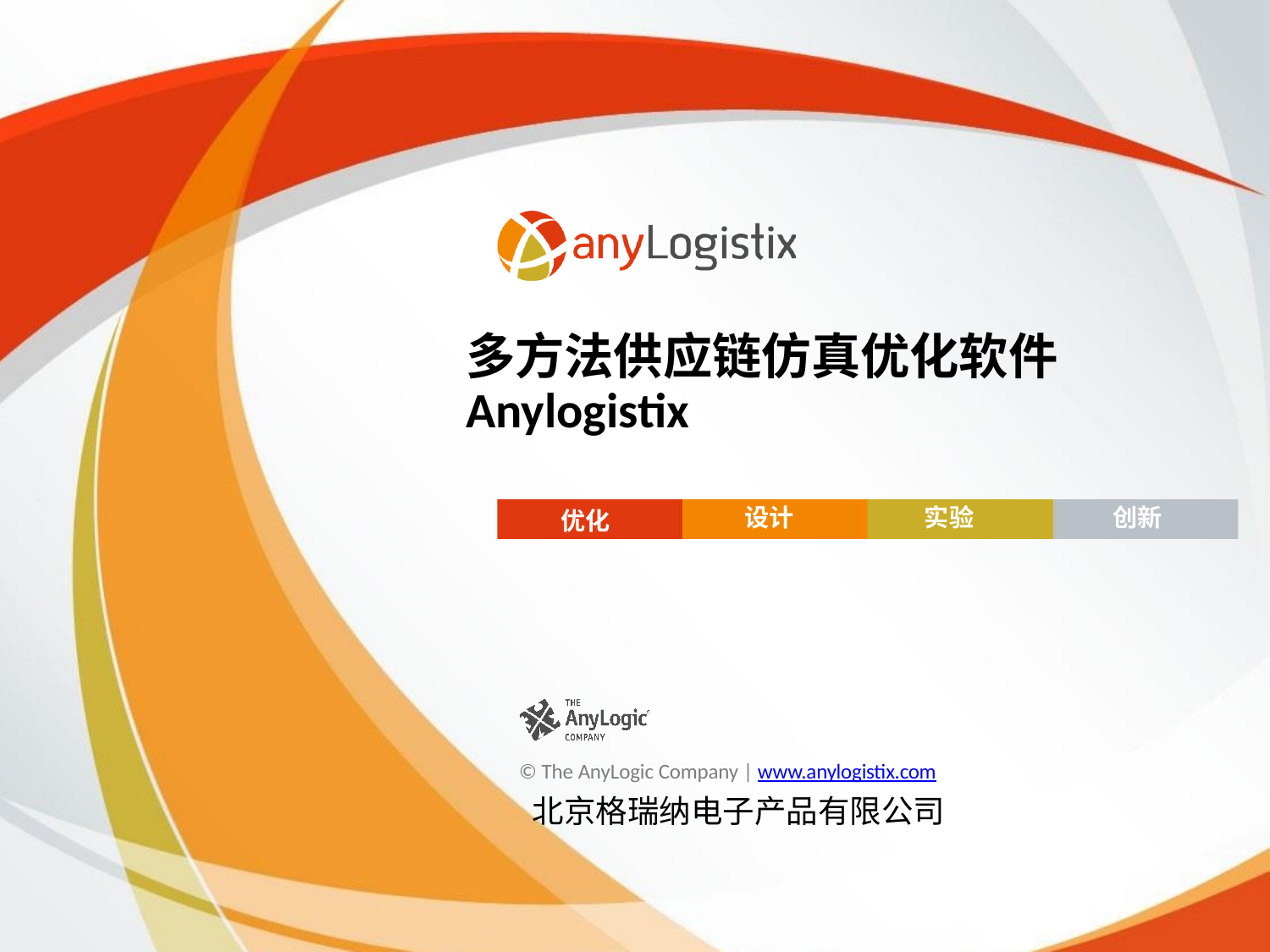

# 多方法供应链仿真优化软件Anylogistix

实验
设计
创新
优化

© The AnyLogic Company | www.anylogistix.com
北京格瑞纳电子产品有限公司